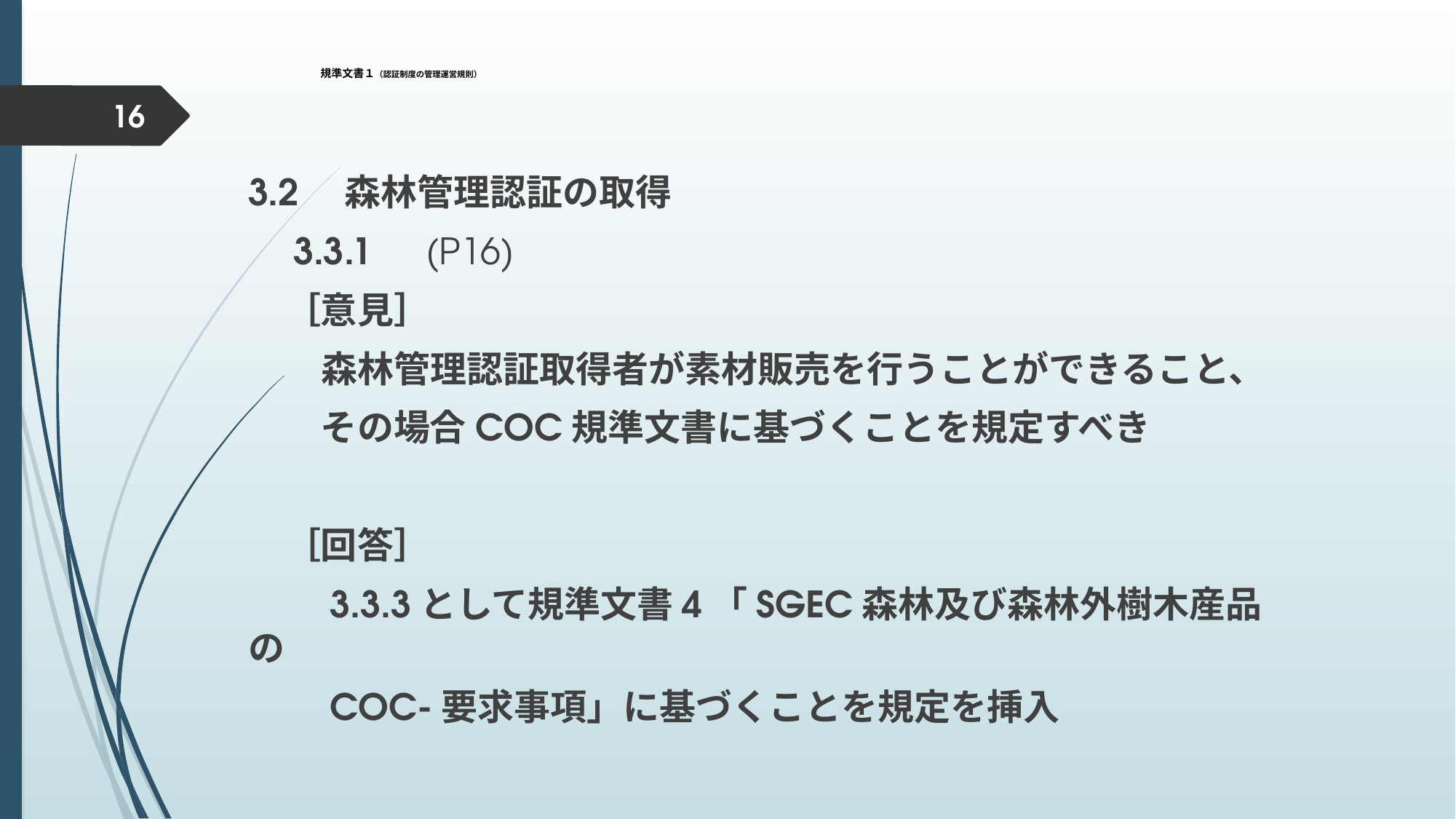

# 規準文書１（認証制度の管理運営規則）
16
3.2　森林管理認証の取得
　3.3.1　(P16)
　［意見］
　　森林管理認証取得者が素材販売を行うことができること、
　　その場合COC規準文書に基づくことを規定すべき

　［回答］
　　3.3.3として規準文書4「SGEC森林及び森林外樹木産品の
　　COC-要求事項」に基づくことを規定を挿入